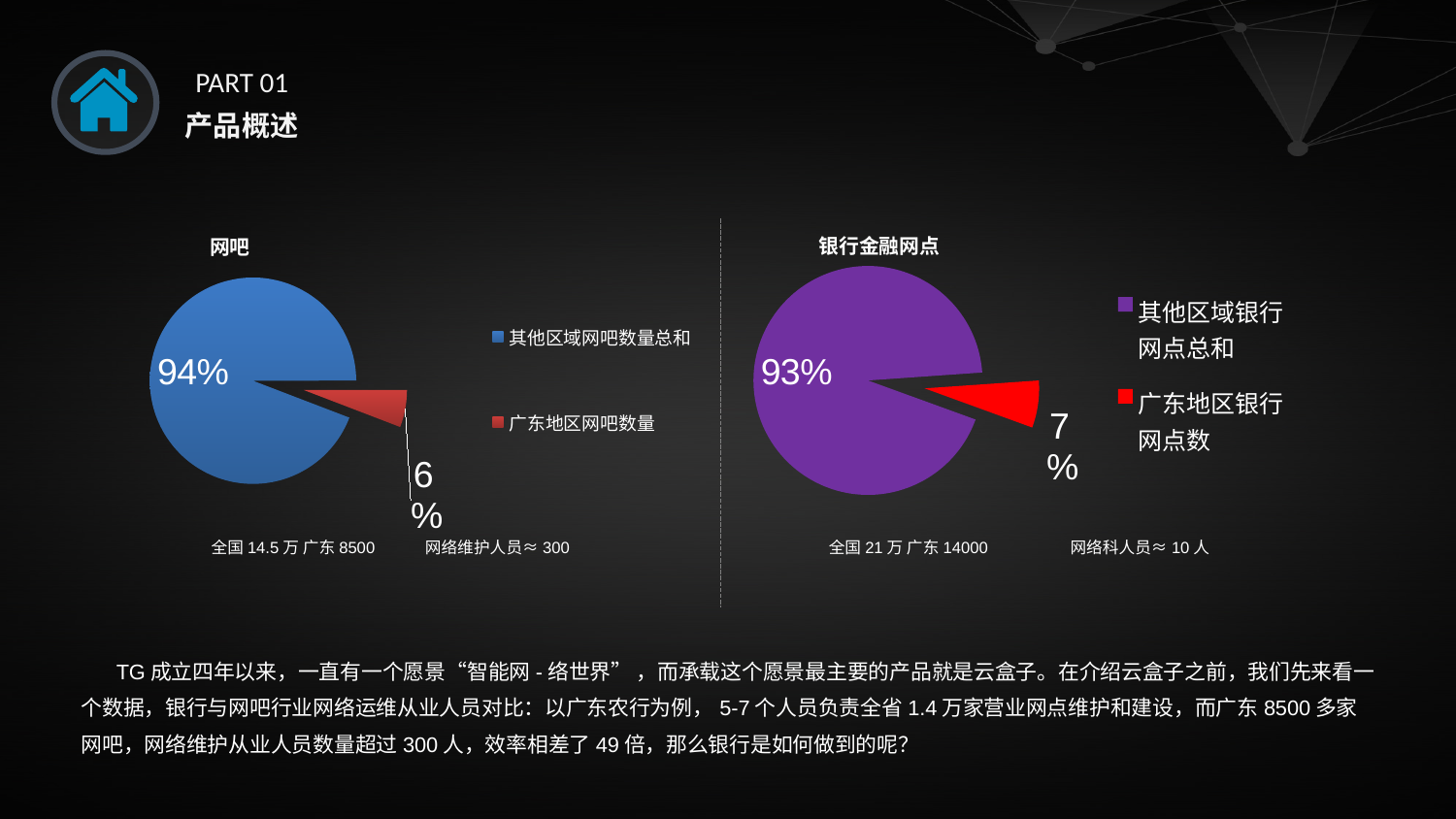

PART 01

产品概述
银行金融网点
网吧

### Chart

| Category | 销售额 |
|---|---|
| 其他区域银行网点总和 | 196000.0 |
| 广东地区银行网点数 | 14000.0 |

### Chart

| Category | 网吧 |
|---|---|
| 其他区域网吧数量总和 | 136500.0 |
| 广东地区网吧数量 | 8500.0 |
全国14.5万 广东8500          网络维护人员≈300
全国21万 广东14000                 网络科人员≈10人
      TG成立四年以来，一直有一个愿景“智能网-络世界” ，而承载这个愿景最主要的产品就是云盒子。在介绍云盒子之前，我们先来看一个数据，银行与网吧行业网络运维从业人员对比：以广东农行为例，5-7个人员负责全省1.4万家营业网点维护和建设，而广东8500多家网吧，网络维护从业人员数量超过300人，效率相差了49倍，那么银行是如何做到的呢？